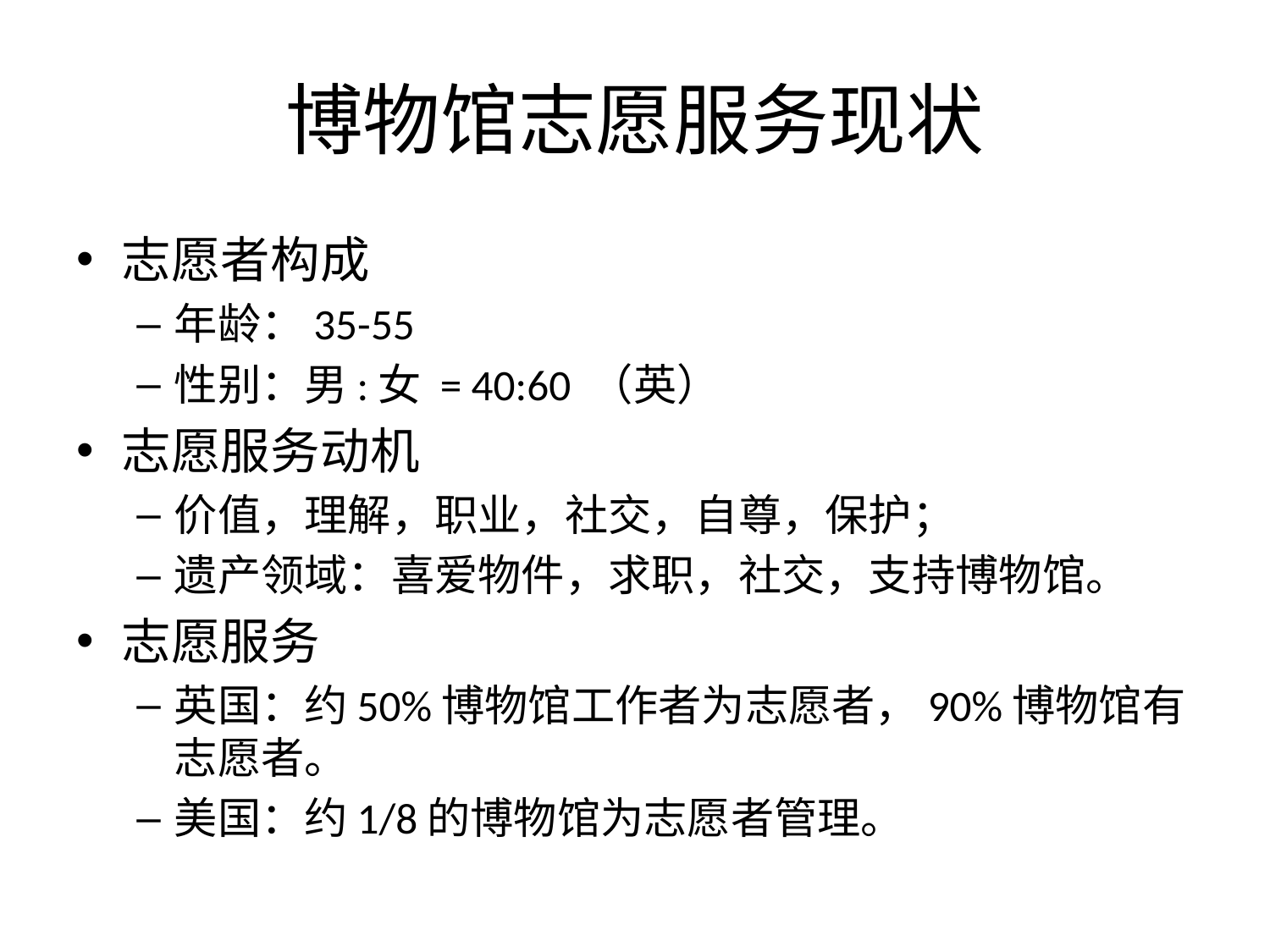

# 博物馆志愿服务现状
志愿者构成
年龄：35-55
性别：男:女 = 40:60 （英）
志愿服务动机
价值，理解，职业，社交，自尊，保护；
遗产领域：喜爱物件，求职，社交，支持博物馆。
志愿服务
英国：约50%博物馆工作者为志愿者，90%博物馆有志愿者。
美国：约1/8的博物馆为志愿者管理。